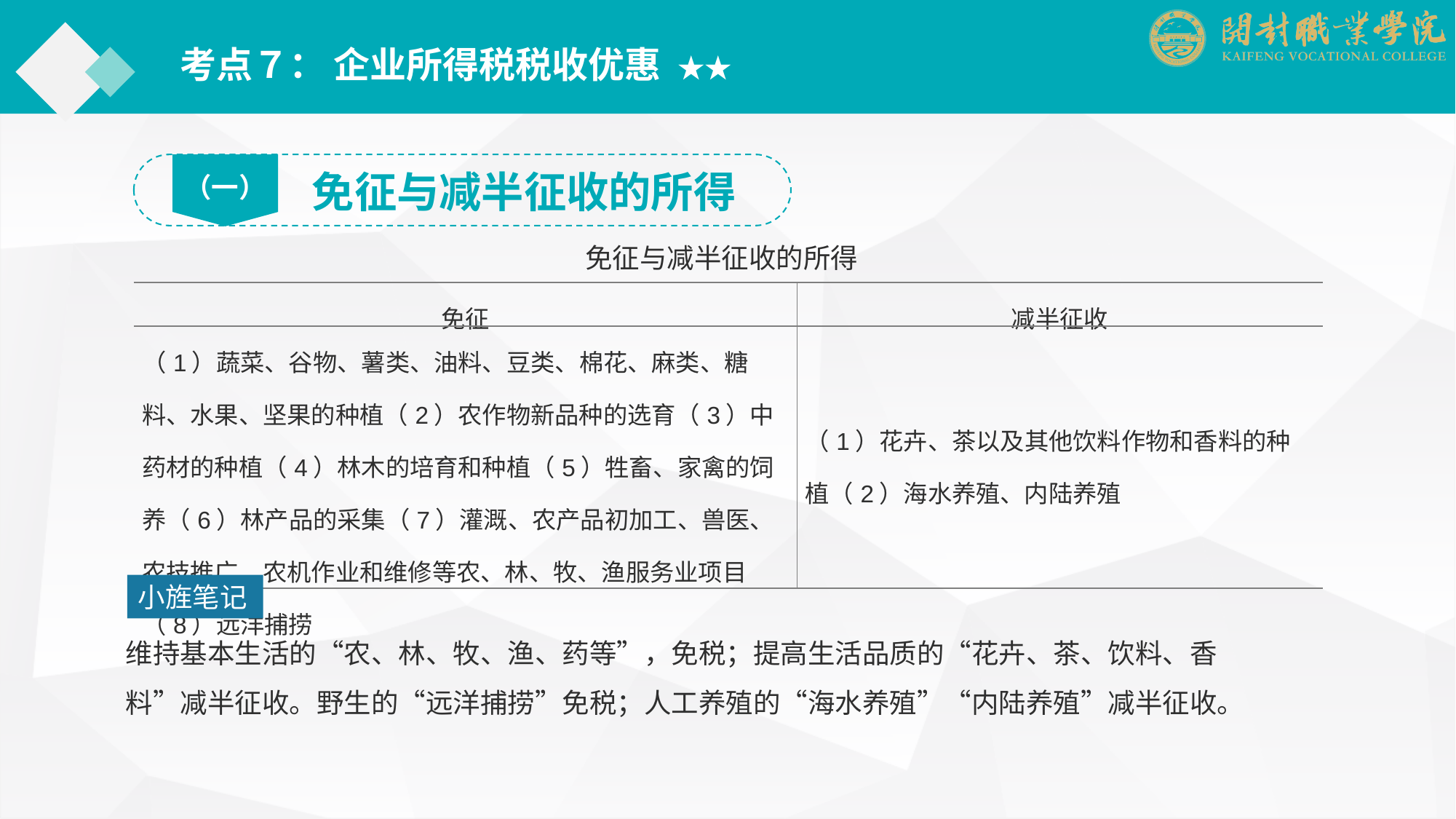

考点７： 企业所得税税收优惠  ★★

（一）
免征与减半征收的所得
免征与减半征收的所得
| 免征 | 减半征收 |
| --- | --- |
| （1）蔬菜、谷物、薯类、油料、豆类、棉花、麻类、糖料、水果、坚果的种植（2）农作物新品种的选育（3）中药材的种植（4）林木的培育和种植（5）牲畜、家禽的饲养（6）林产品的采集（7）灌溉、农产品初加工、兽医、农技推广、农机作业和维修等农、林、牧、渔服务业项目（8）远洋捕捞 | （1）花卉、茶以及其他饮料作物和香料的种植（2）海水养殖、内陆养殖 |
小旌笔记
维持基本生活的“农、林、牧、渔、药等”，免税；提高生活品质的“花卉、茶、饮料、香料”减半征收。野生的“远洋捕捞”免税；人工养殖的“海水养殖”“内陆养殖”减半征收。